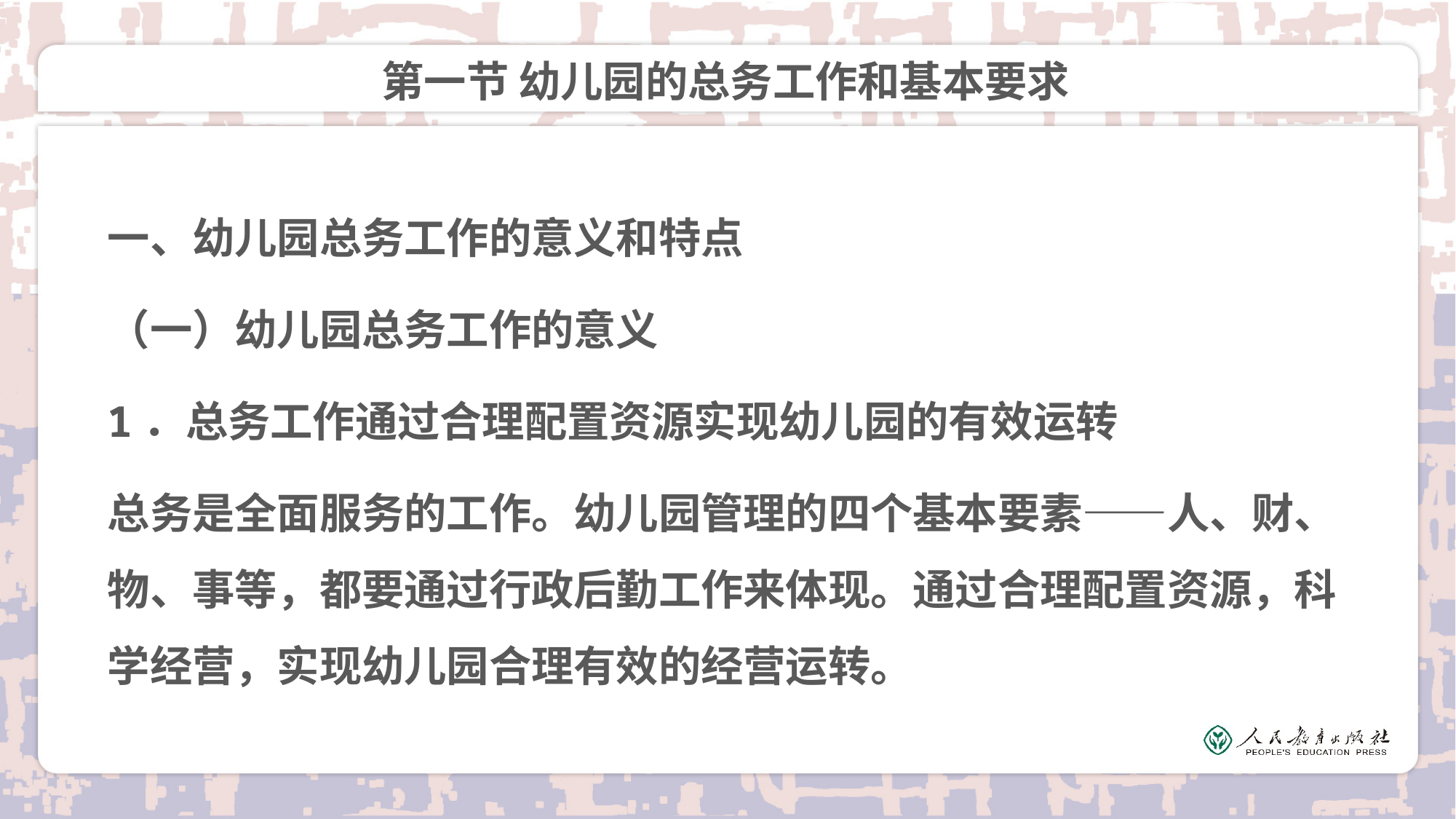

# 第一节 幼儿园的总务工作和基本要求
一、幼儿园总务工作的意义和特点
（一）幼儿园总务工作的意义
1．总务工作通过合理配置资源实现幼儿园的有效运转
总务是全面服务的工作。幼儿园管理的四个基本要素——人、财、物、事等，都要通过行政后勤工作来体现。通过合理配置资源，科学经营，实现幼儿园合理有效的经营运转。